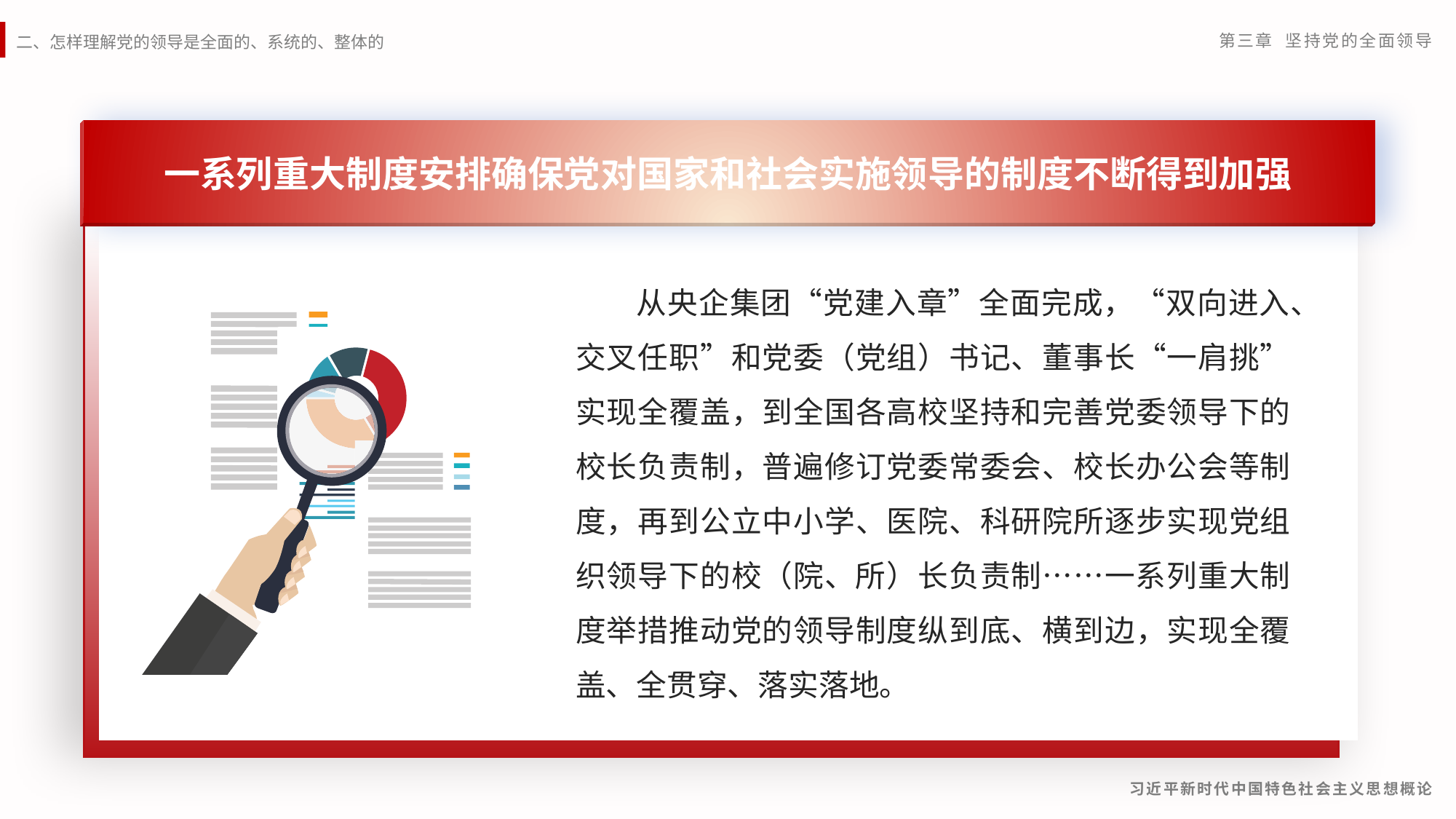

一系列重大制度安排确保党对国家和社会实施领导的制度不断得到加强

从央企集团“党建入章”全面完成，“双向进入、交叉任职”和党委（党组）书记、董事长“一肩挑”实现全覆盖，到全国各高校坚持和完善党委领导下的校长负责制，普遍修订党委常委会、校长办公会等制度，再到公立中小学、医院、科研院所逐步实现党组织领导下的校（院、所）长负责制……一系列重大制度举措推动党的领导制度纵到底、横到边，实现全覆盖、全贯穿、落实落地。